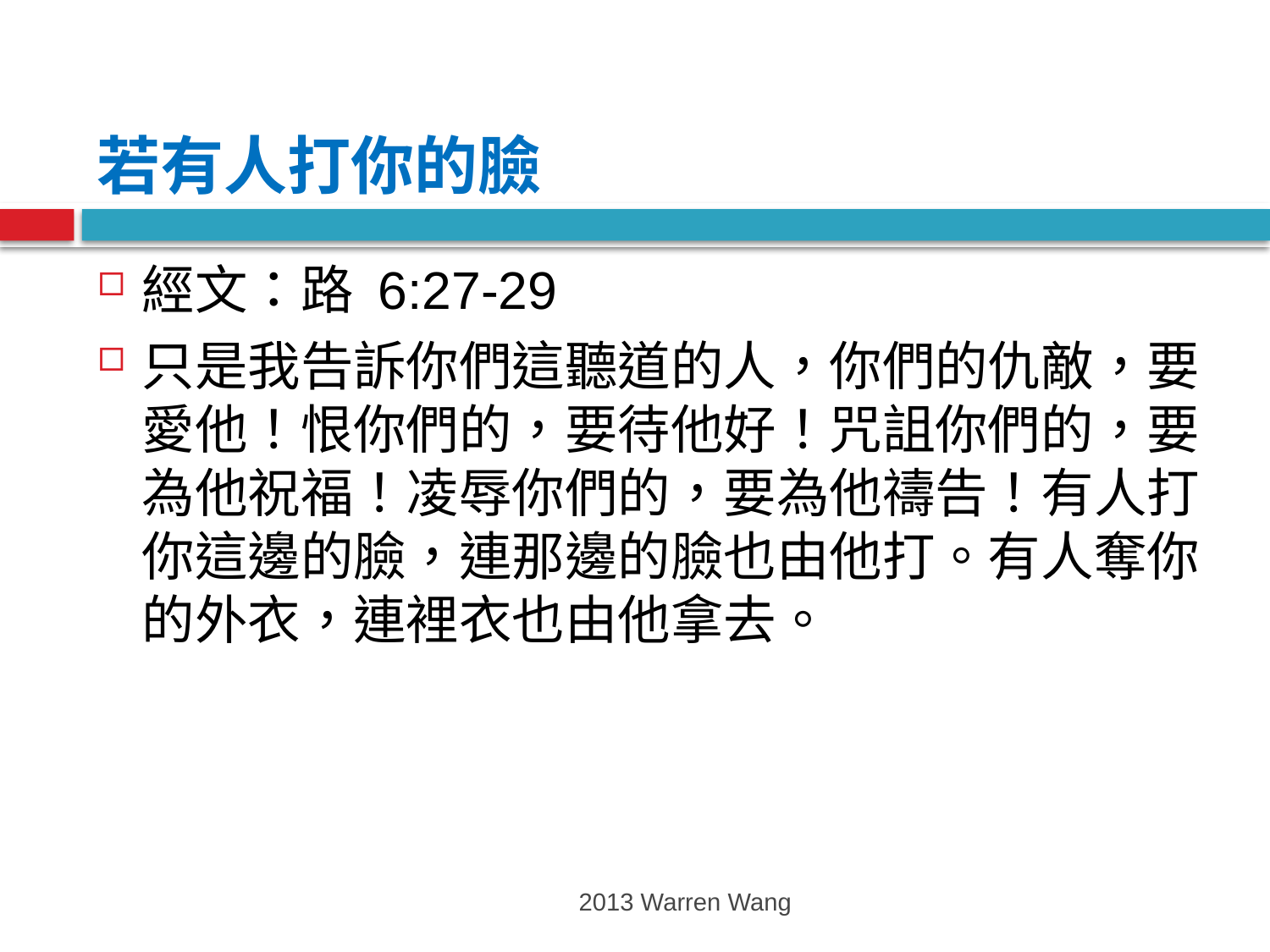

# 若有人打你的臉
經文：路 6:27-29
只是我告訴你們這聽道的人，你們的仇敵，要愛他！恨你們的，要待他好！咒詛你們的，要為他祝福！凌辱你們的，要為他禱告！有人打你這邊的臉，連那邊的臉也由他打。有人奪你的外衣，連裡衣也由他拿去。

2013 Warren Wang